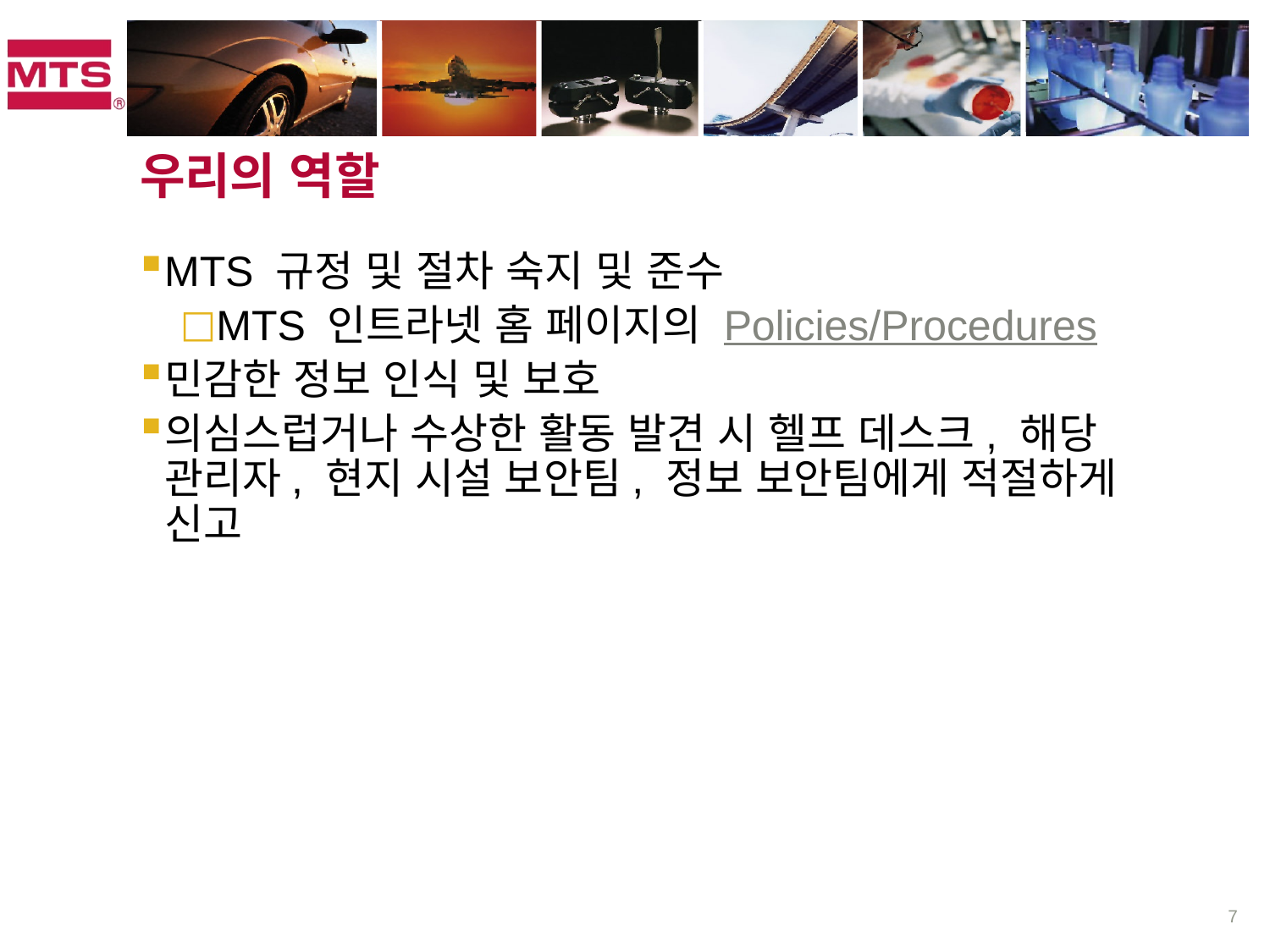

# 우리의 역할
MTS 규정 및 절차 숙지 및 준수
MTS 인트라넷 홈 페이지의 Policies/Procedures
민감한 정보 인식 및 보호
의심스럽거나 수상한 활동 발견 시 헬프 데스크, 해당 관리자, 현지 시설 보안팀, 정보 보안팀에게 적절하게 신고
7